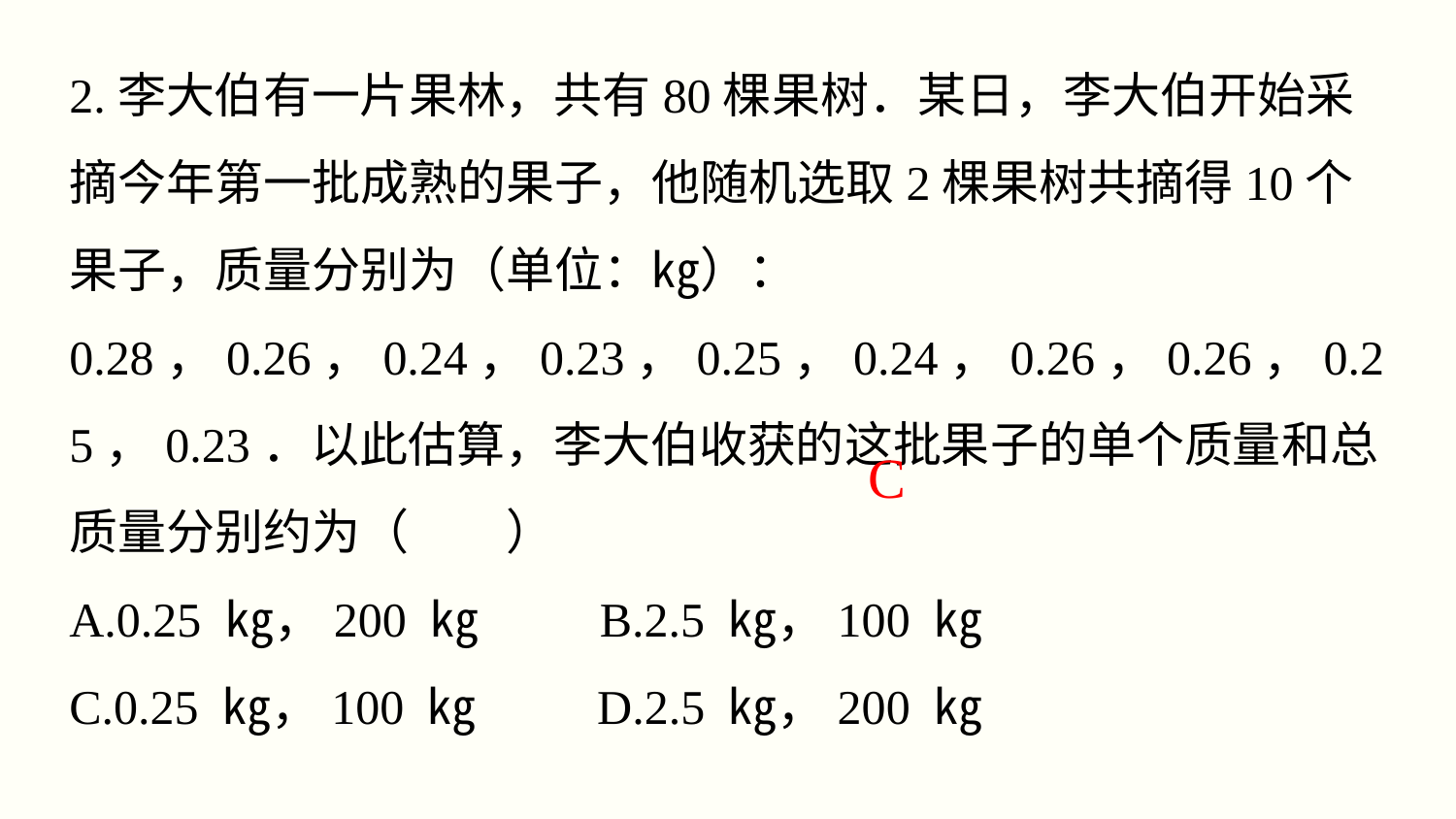

2.李大伯有一片果林，共有80棵果树．某日，李大伯开始采摘今年第一批成熟的果子，他随机选取2棵果树共摘得10个果子，质量分别为（单位：㎏）：0.28，0.26，0.24，0.23，0.25，0.24，0.26，0.26，0.25，0.23．以此估算，李大伯收获的这批果子的单个质量和总质量分别约为（　　）
A.0.25 ㎏，200 ㎏          B.2.5 ㎏，100 ㎏
C.0.25 ㎏，100 ㎏          D.2.5 ㎏，200 ㎏
C